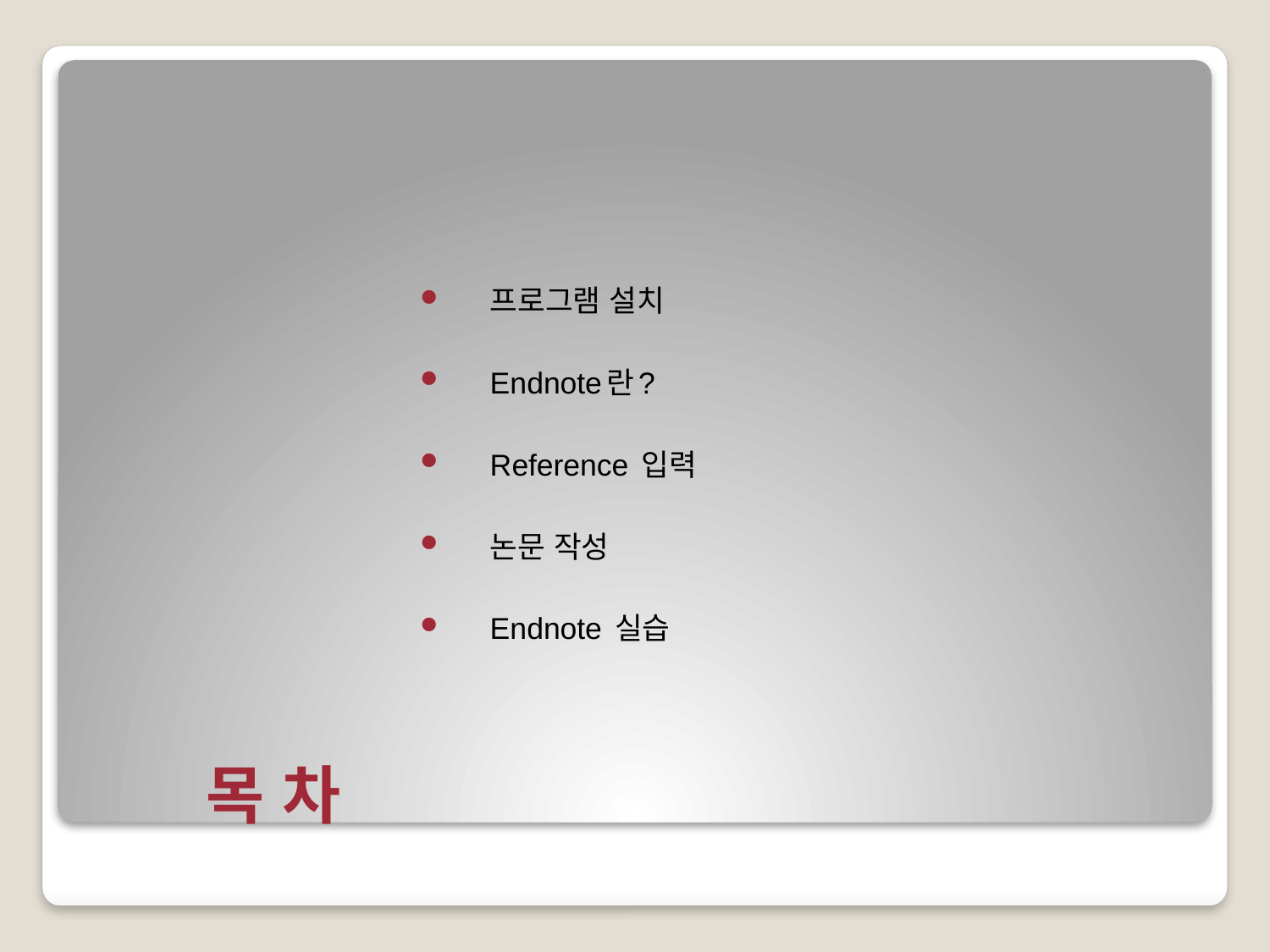

프로그램 설치
Endnote란?
Reference 입력
논문 작성
Endnote 실습

# 목 차